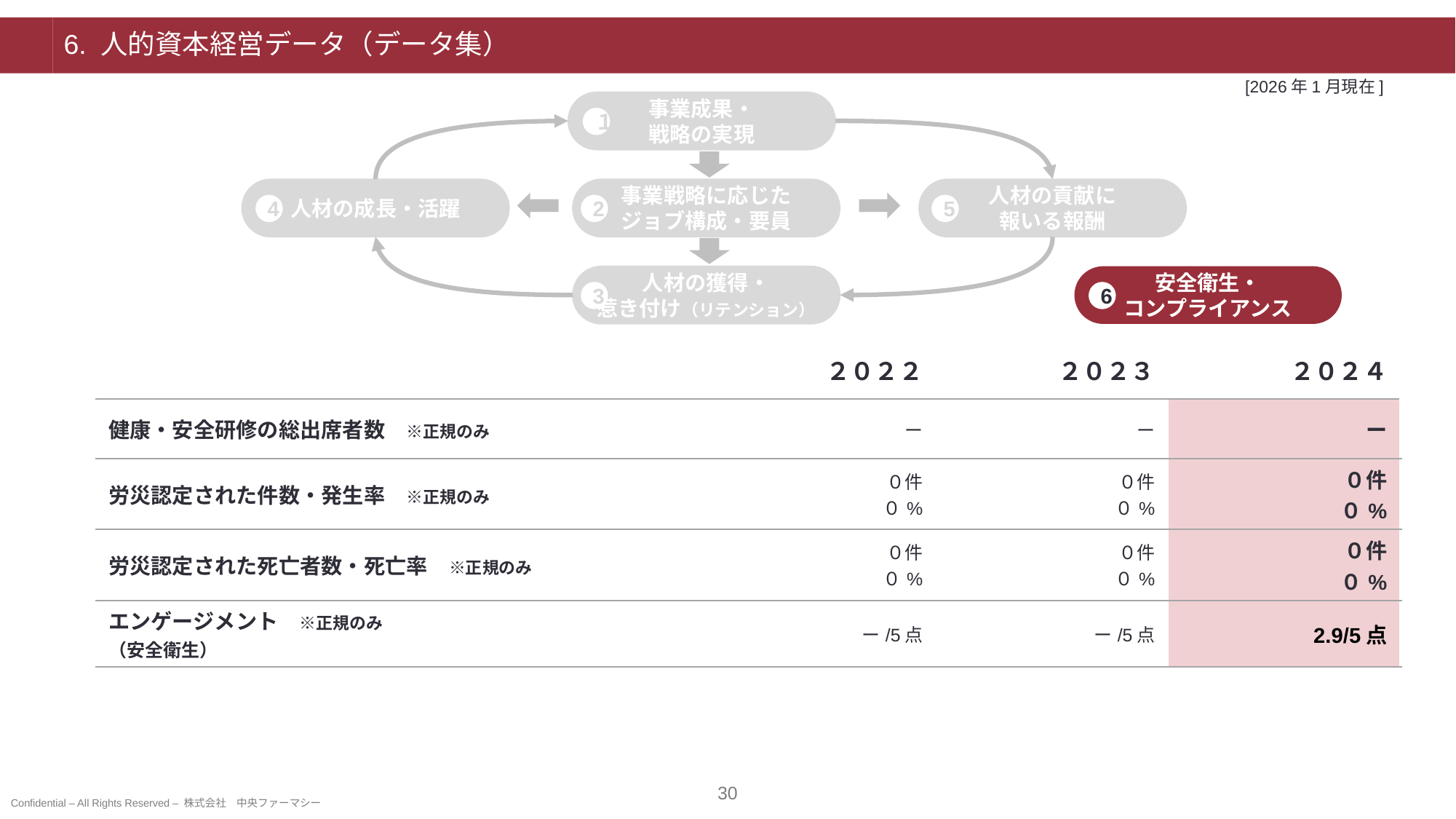

# 6. 人的資本経営データ（データ集）
[2026年1月現在]
事業成果・
戦略の実現
１

人材の貢献に
報いる報酬
人材の成長・活躍
事業戦略に応じた
ジョブ構成・要員

4
2
5

人材の獲得・
惹き付け（リテンション）
安全衛生・
コンプライアンス
3
6
|  |  | ２０２２ | ２０２３ | ２０２４ |
| --- | --- | --- | --- | --- |
|  | 健康・安全研修の総出席者数　※正規のみ | ー | ー | ー |
|  | 労災認定された件数・発生率　※正規のみ | ０件 ０% | ０件 ０% | ０件 ０% |
|  | 労災認定された死亡者数・死亡率　※正規のみ | ０件 ０% | ０件 ０% | ０件 ０% |
|  | エンゲージメント　※正規のみ （安全衛生） | ー/5点 | ー/5点 | 2.9/5点 |
30